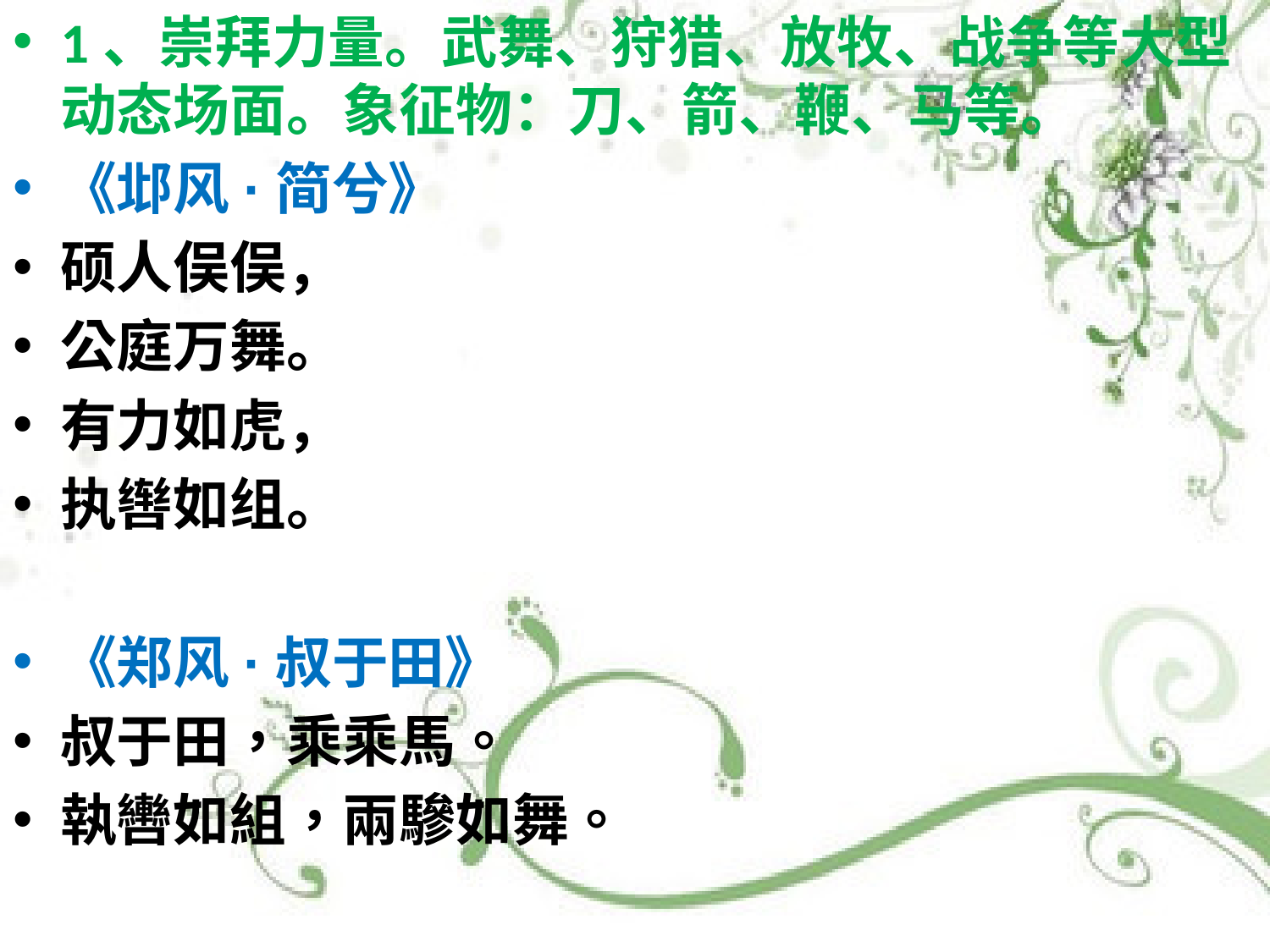

1、崇拜力量。武舞、狩猎、放牧、战争等大型动态场面。象征物：刀、箭、鞭、马等。
《邶风·简兮》
硕人俣俣，
公庭万舞。
有力如虎，
执辔如组。

《郑风·叔于田》
叔于田，乘乘馬。
執轡如組，兩驂如舞。